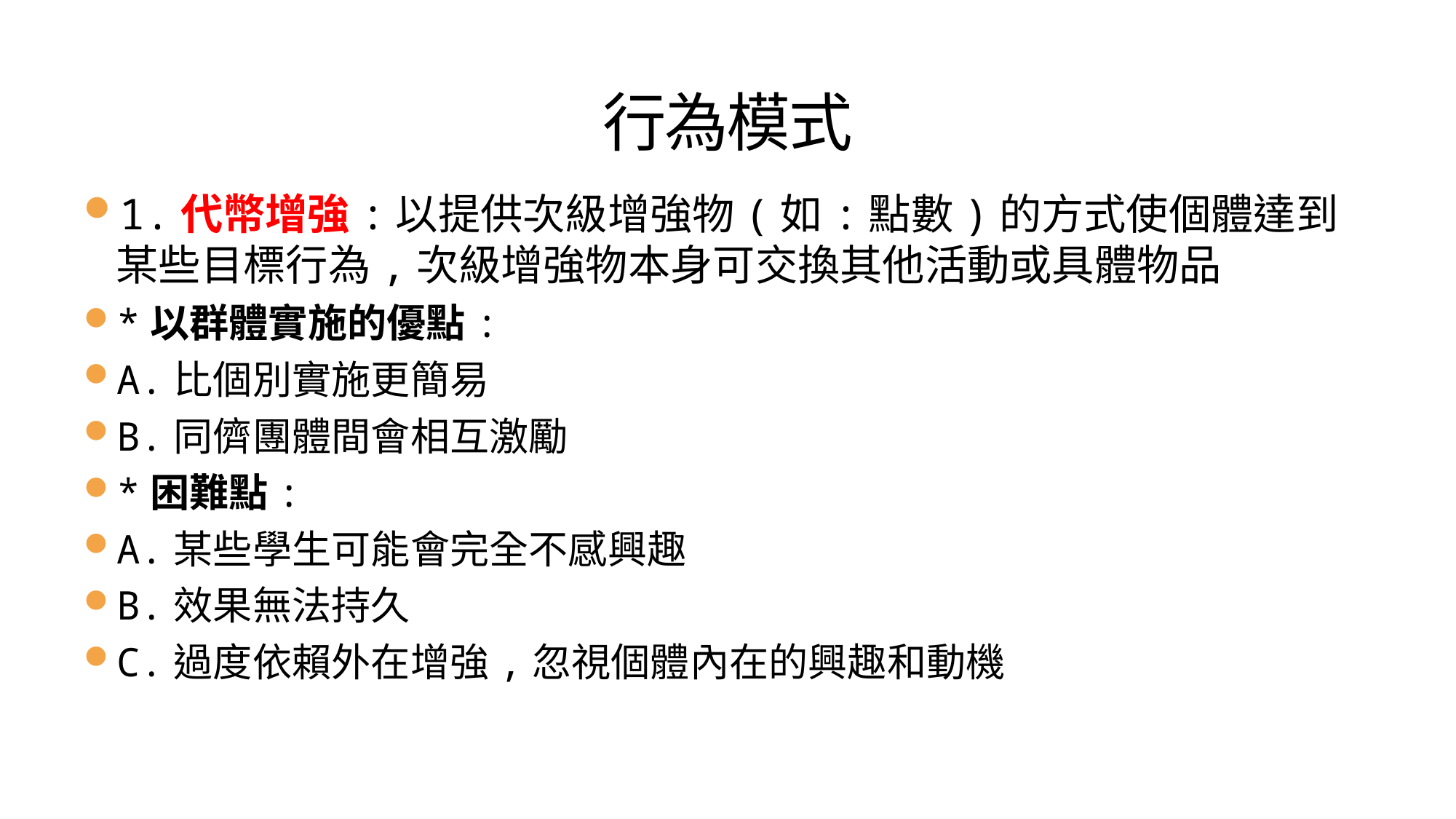

# 行為模式
1.代幣增強:以提供次級增強物(如:點數)的方式使個體達到某些目標行為,次級增強物本身可交換其他活動或具體物品
*以群體實施的優點:
A.比個別實施更簡易
B.同儕團體間會相互激勵
*困難點:
A.某些學生可能會完全不感興趣
B.效果無法持久
C.過度依賴外在增強,忽視個體內在的興趣和動機